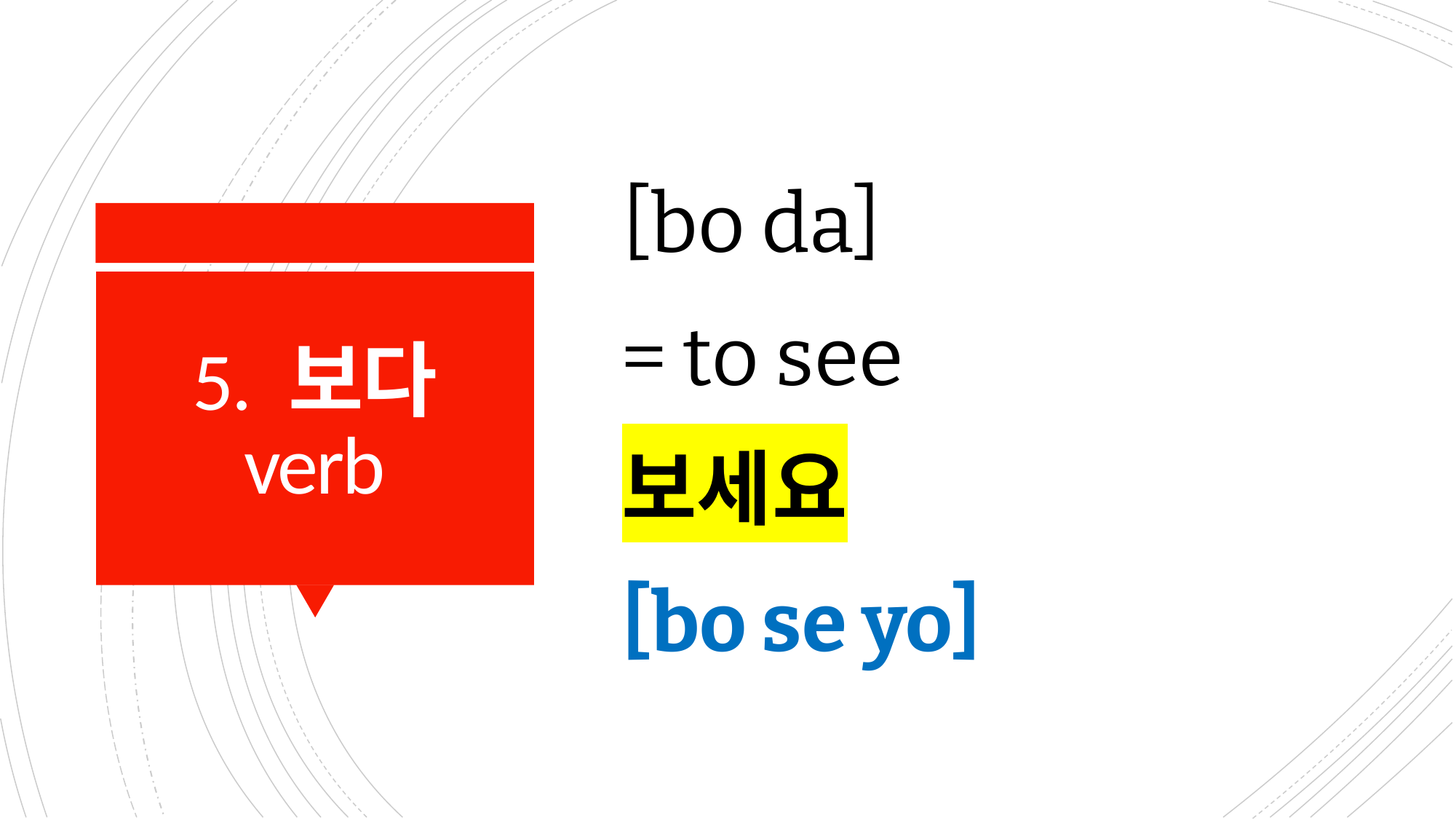

[bo da]
= to see
보세요
[bo se yo]
# 5. 보다 verb